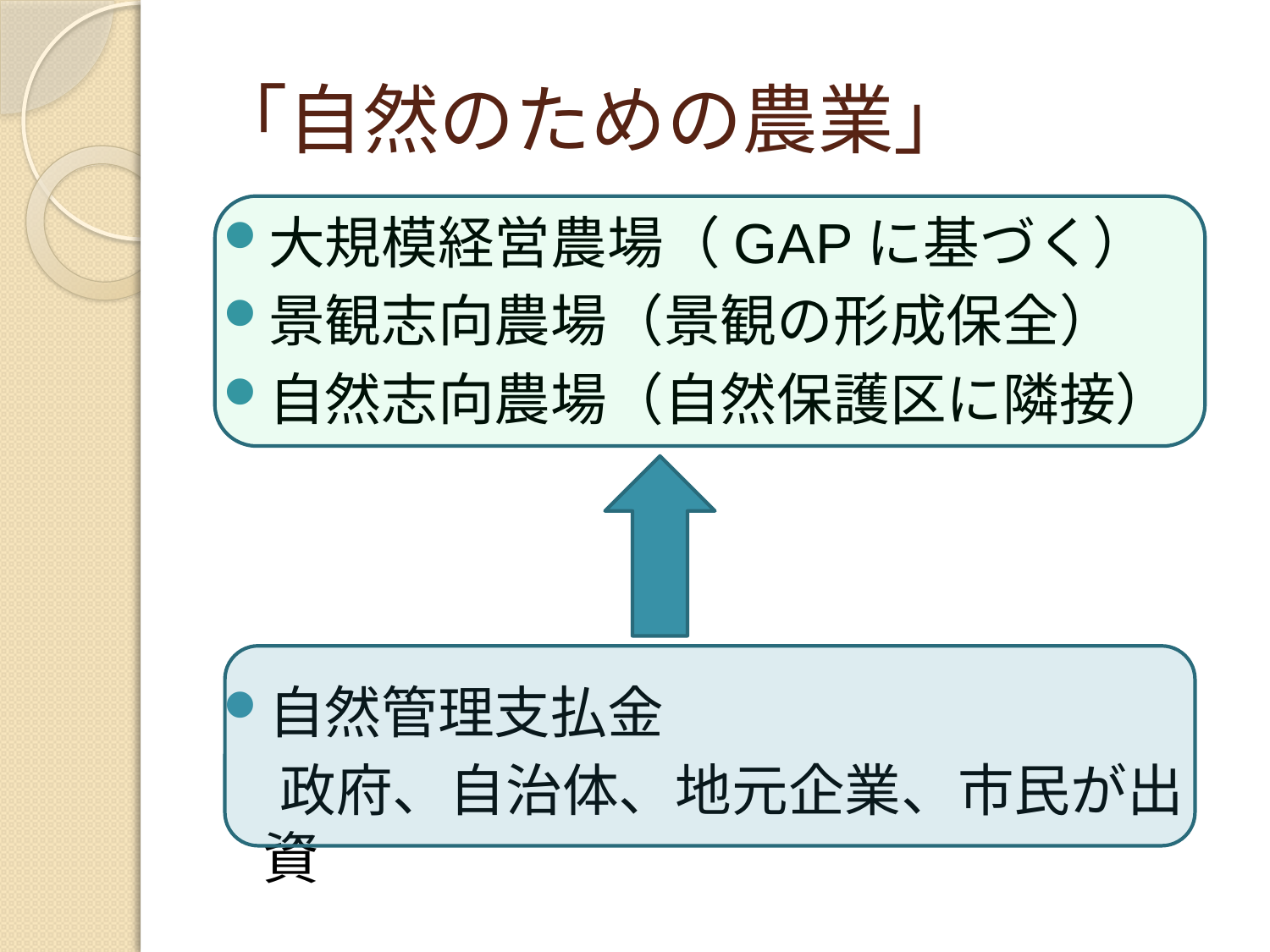

# 「自然のための農業」

大規模経営農場（GAPに基づく）
景観志向農場（景観の形成保全）
自然志向農場（自然保護区に隣接）

自然管理支払金
　政府、自治体、地元企業、市民が出資